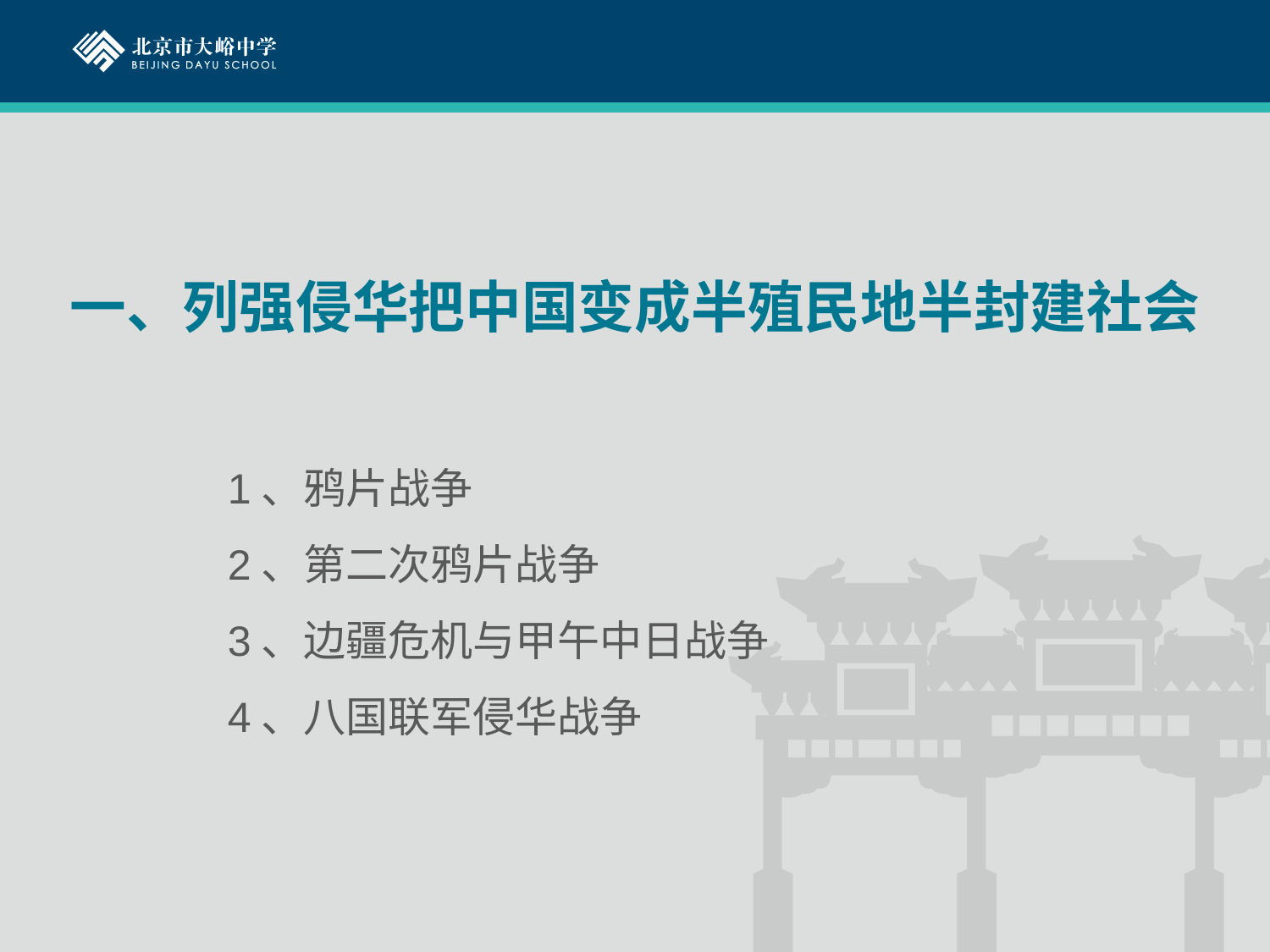

# 一、列强侵华把中国变成半殖民地半封建社会
1、鸦片战争
2、第二次鸦片战争
3、边疆危机与甲午中日战争
4、八国联军侵华战争